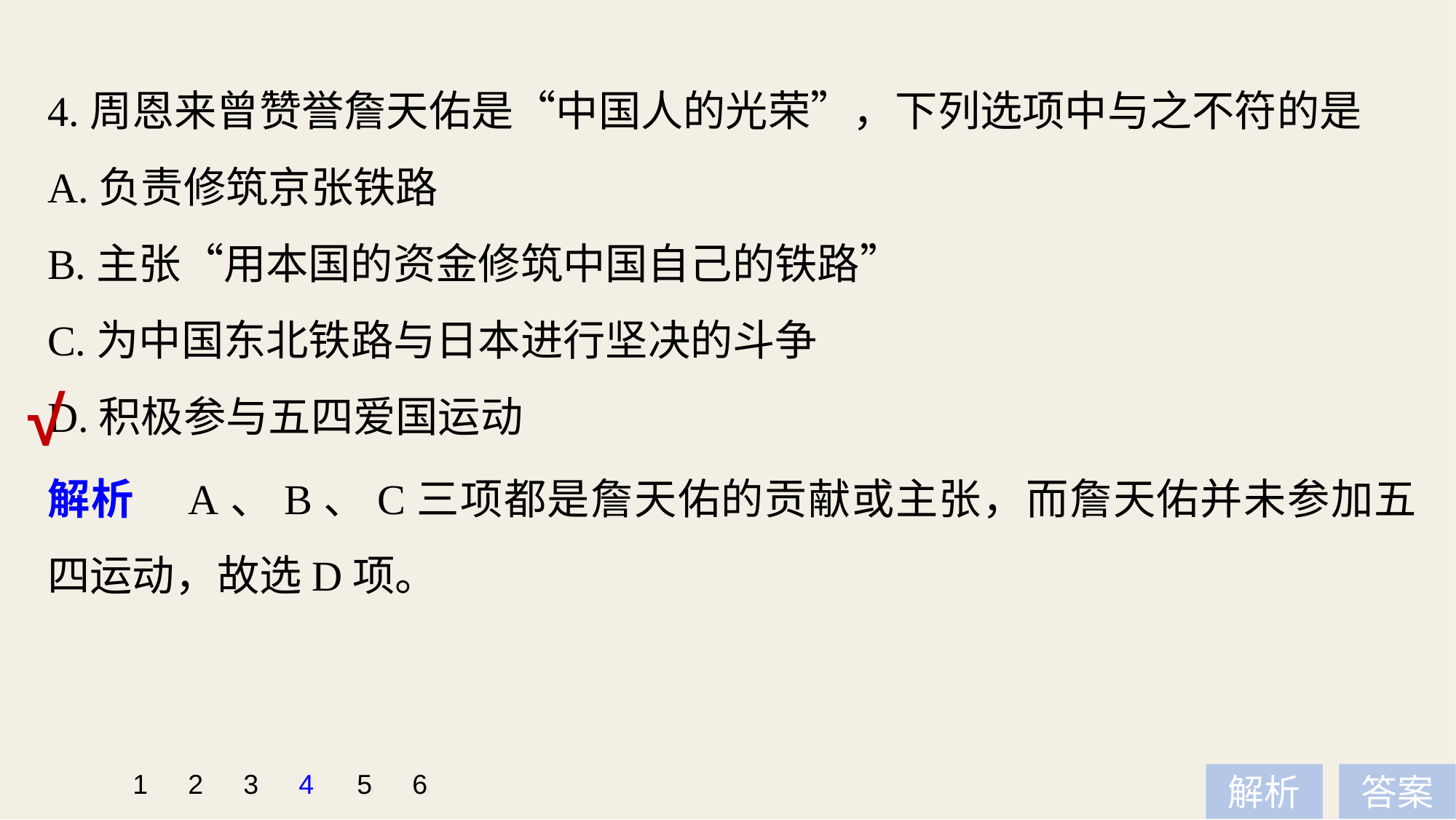

4.周恩来曾赞誉詹天佑是“中国人的光荣”，下列选项中与之不符的是
A.负责修筑京张铁路
B.主张“用本国的资金修筑中国自己的铁路”
C.为中国东北铁路与日本进行坚决的斗争
D.积极参与五四爱国运动
√
解析　A、B、C三项都是詹天佑的贡献或主张，而詹天佑并未参加五四运动，故选D项。
1
2
3
4
5
6
解析
答案